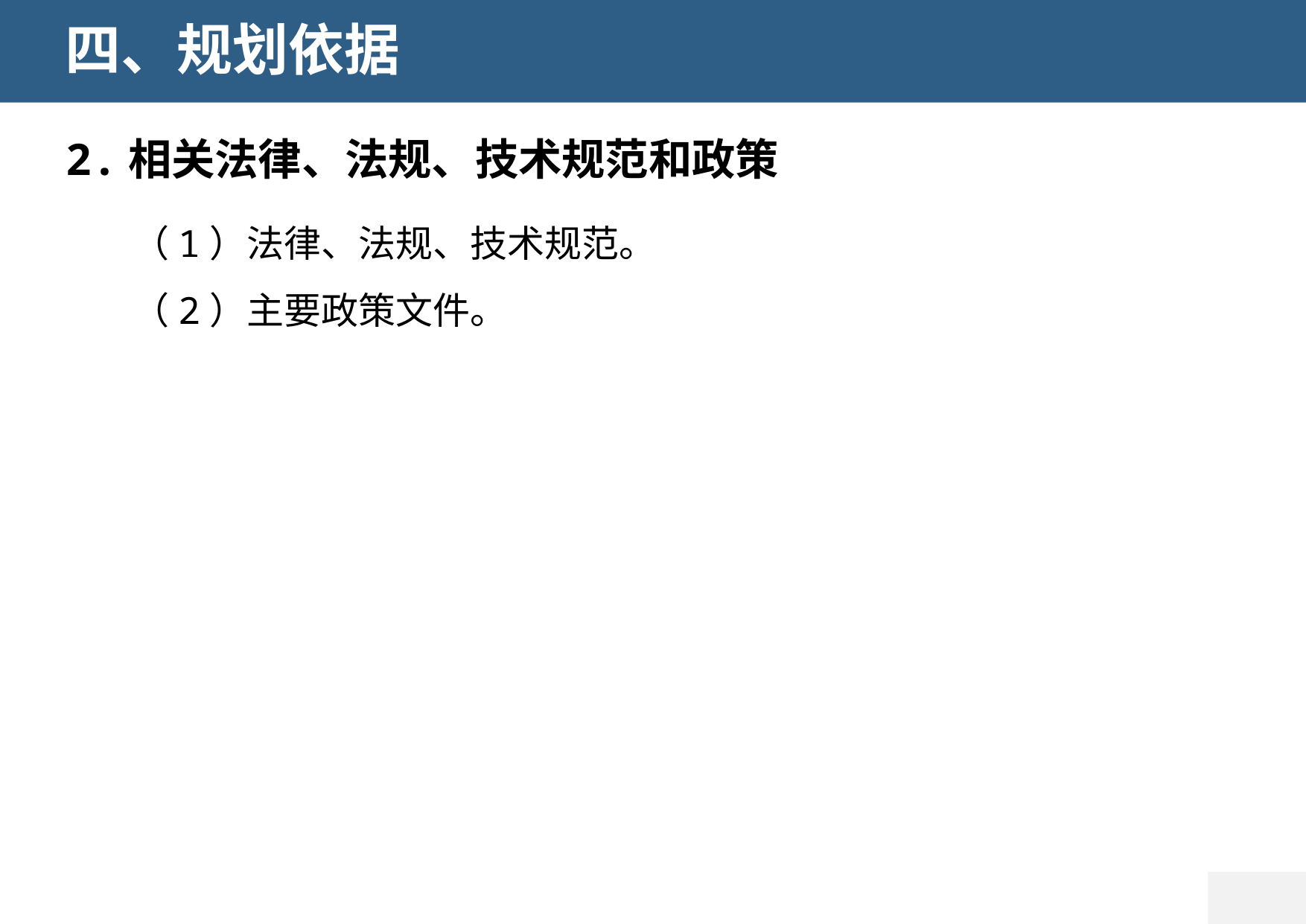

四、规划依据
2.相关法律、法规、技术规范和政策
（1）法律、法规、技术规范。
（2）主要政策文件。
11